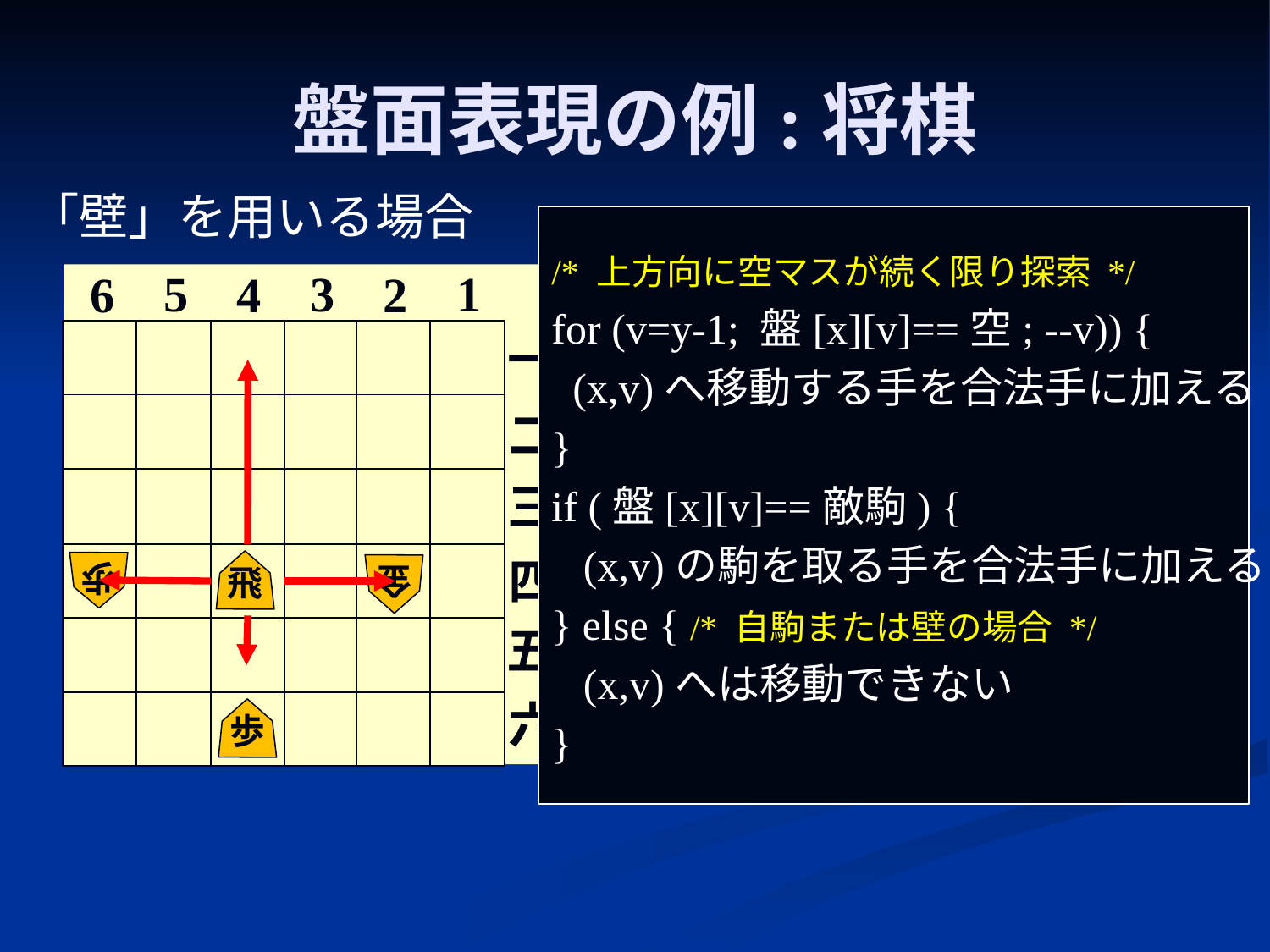

# 盤面表現の例:将棋
「壁」を用いる場合
/* 上方向に空マスが続く限り探索 */
for (v=y-1; 盤[x][v]==空; --v)) {
  (x,v)へ移動する手を合法手に加える
}
if (盤[x][v]==敵駒) {
   (x,v)の駒を取る手を合法手に加える
} else { /* 自駒または壁の場合 */
   (x,v)へは移動できない
}
3
5
1
4
6
2

一

二
三

四
飛
歩
金
五

六

歩